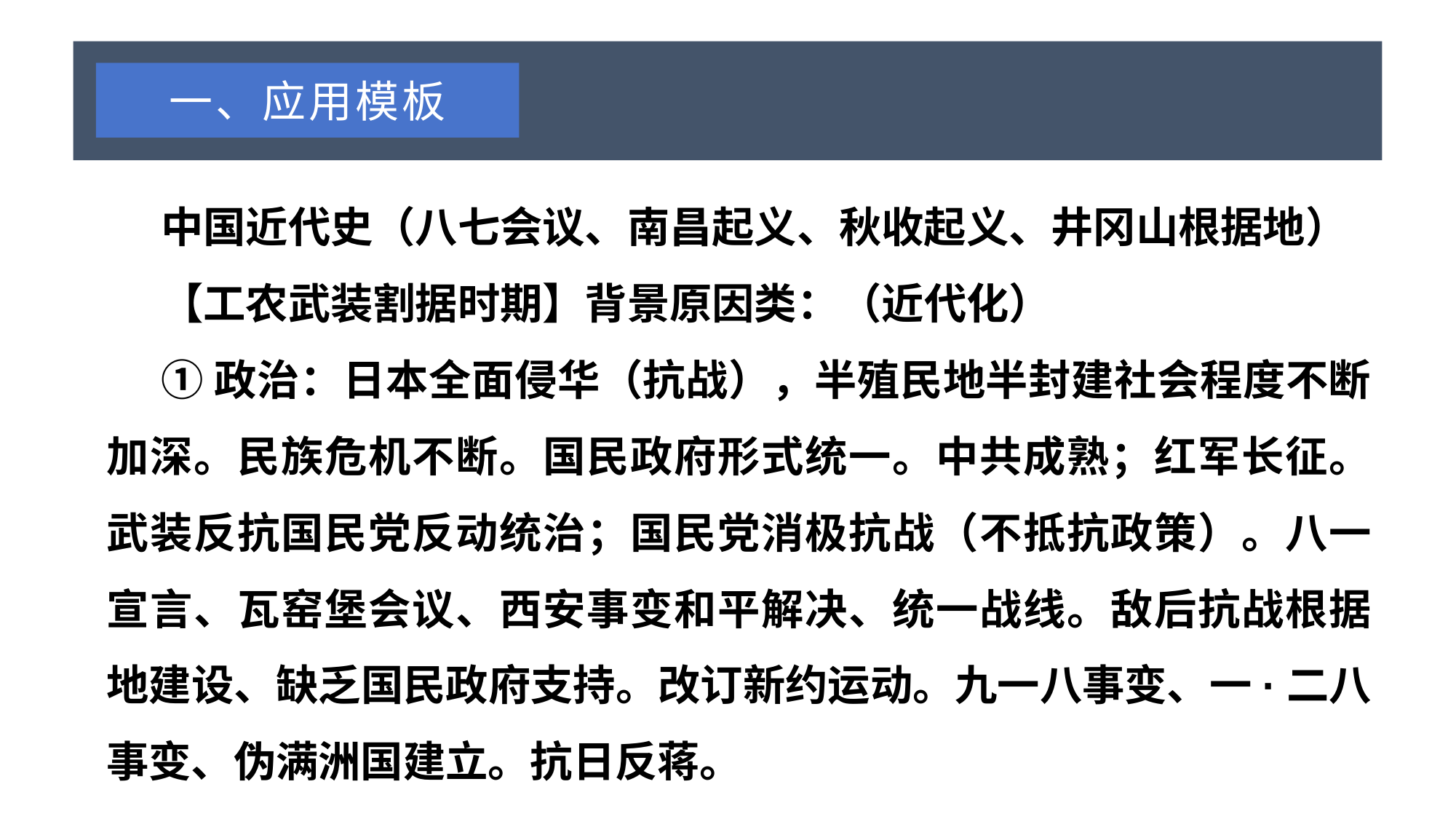

一、应用模板
中国近代史（八七会议、南昌起义、秋收起义、井冈山根据地）
【工农武装割据时期】背景原因类：（近代化）
①政治：日本全面侵华（抗战），半殖民地半封建社会程度不断加深。民族危机不断。国民政府形式统一。中共成熟；红军长征。武装反抗国民党反动统治；国民党消极抗战（不抵抗政策）。八一宣言、瓦窑堡会议、西安事变和平解决、统一战线。敌后抗战根据地建设、缺乏国民政府支持。改订新约运动。九一八事变、一·二八事变、伪满洲国建立。抗日反蒋。